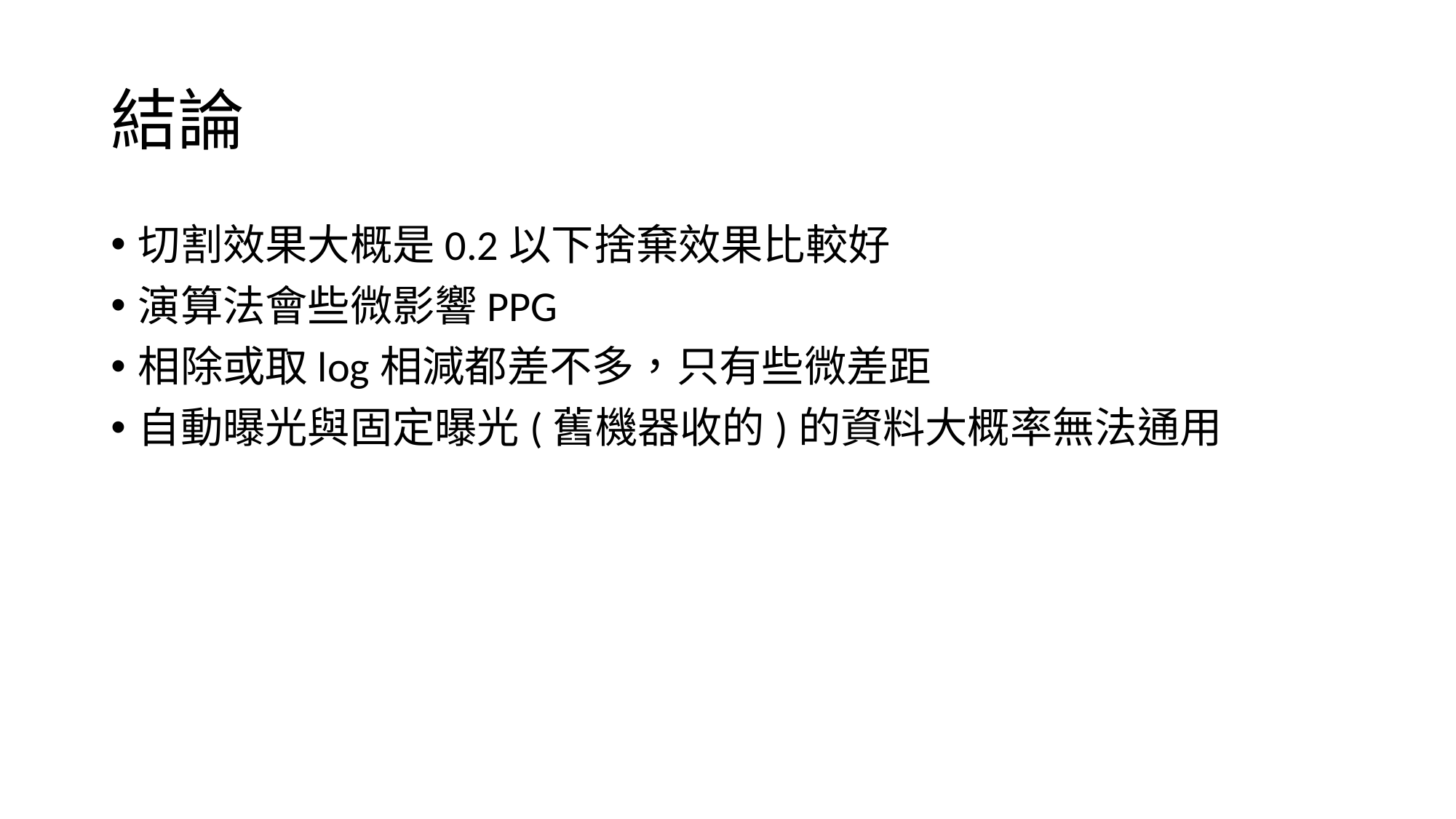

# 結論
切割效果大概是0.2以下捨棄效果比較好
演算法會些微影響PPG
相除或取log相減都差不多，只有些微差距
自動曝光與固定曝光(舊機器收的)的資料大概率無法通用